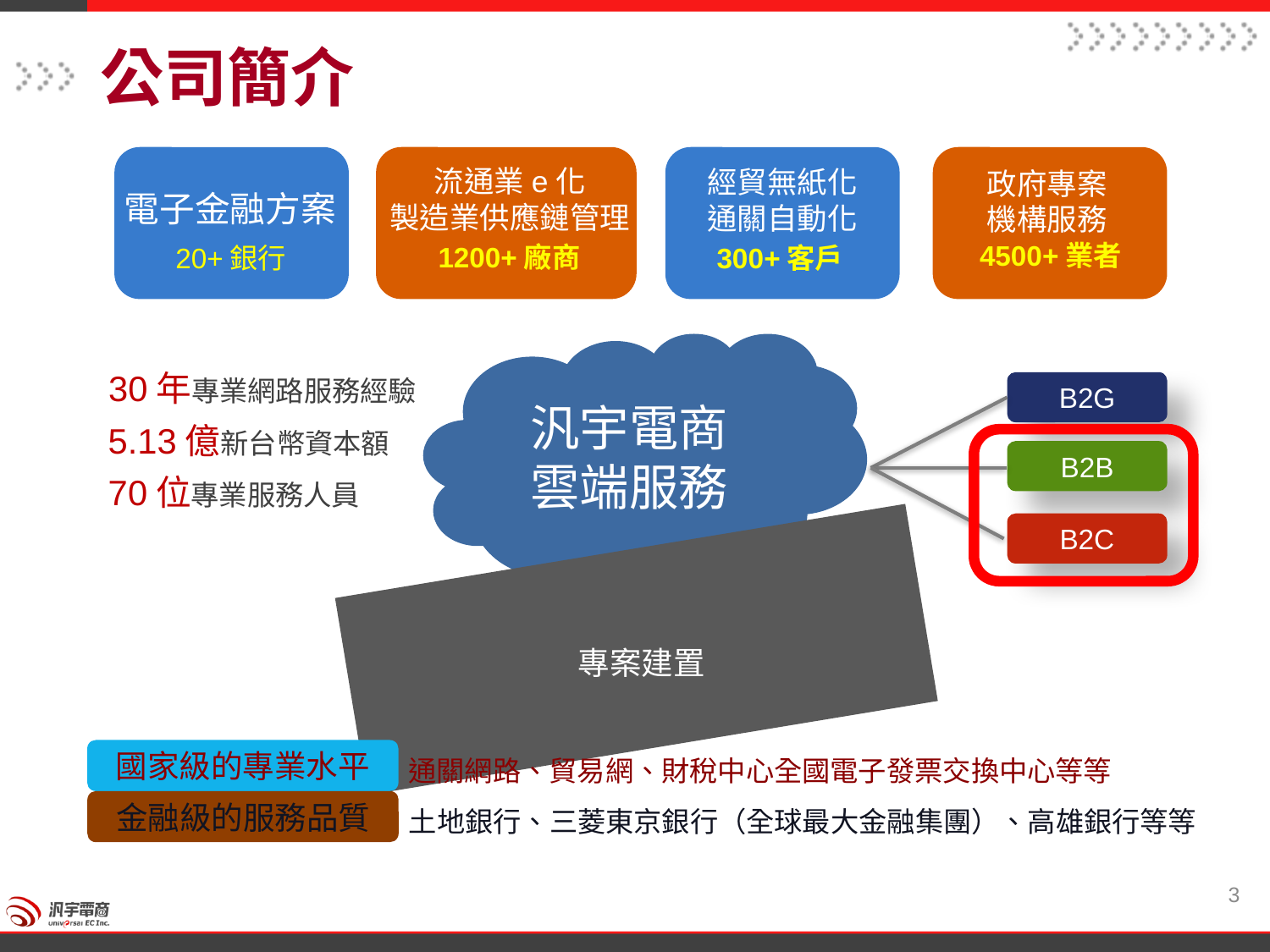

# 公司簡介

流通業e化
製造業供應鏈管理
經貿無紙化
通關自動化
政府專案
機構服務
電子金融方案
4500+業者
1200+廠商
300+客戶
20+銀行
汎宇電商
雲端服務
30年專業網路服務經驗
5.13億新台幣資本額
70位專業服務人員
B2G
B2B
B2C

專案建置
國家級的專業水平
通關網路、貿易網、財稅中心全國電子發票交換中心等等
金融級的服務品質
土地銀行、三菱東京銀行（全球最大金融集團）、高雄銀行等等
3